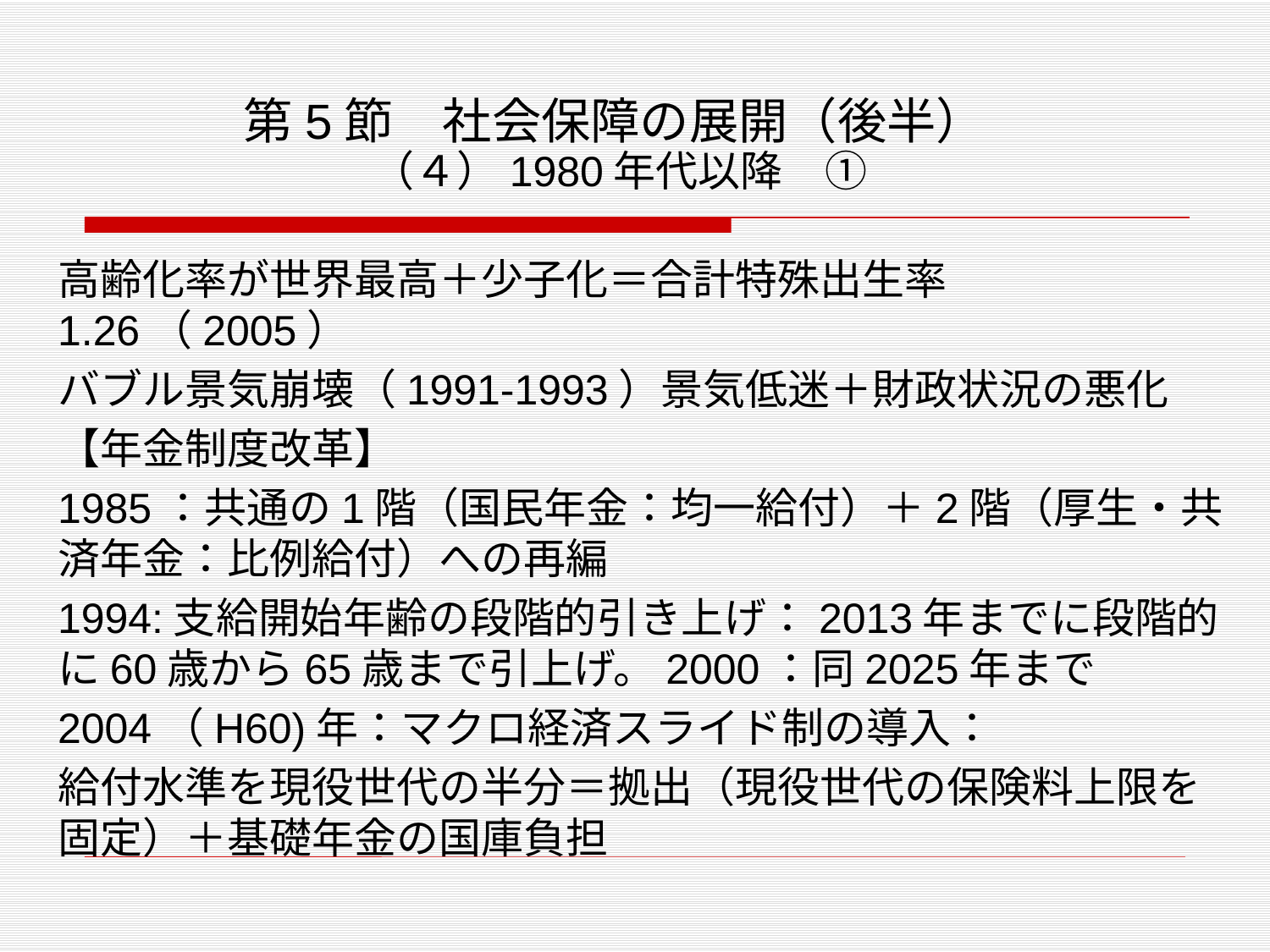

# 第5節　社会保障の展開（後半） （４）1980年代以降　①
高齢化率が世界最高＋少子化＝合計特殊出生率1.26（2005）
バブル景気崩壊（1991-1993）景気低迷＋財政状況の悪化
【年金制度改革】
1985：共通の1階（国民年金：均一給付）＋2階（厚生・共済年金：比例給付）への再編
1994:支給開始年齢の段階的引き上げ：2013年までに段階的に60歳から65歳まで引上げ。2000：同2025年まで
2004（H60)年：マクロ経済スライド制の導入：
給付水準を現役世代の半分＝拠出（現役世代の保険料上限を固定）＋基礎年金の国庫負担